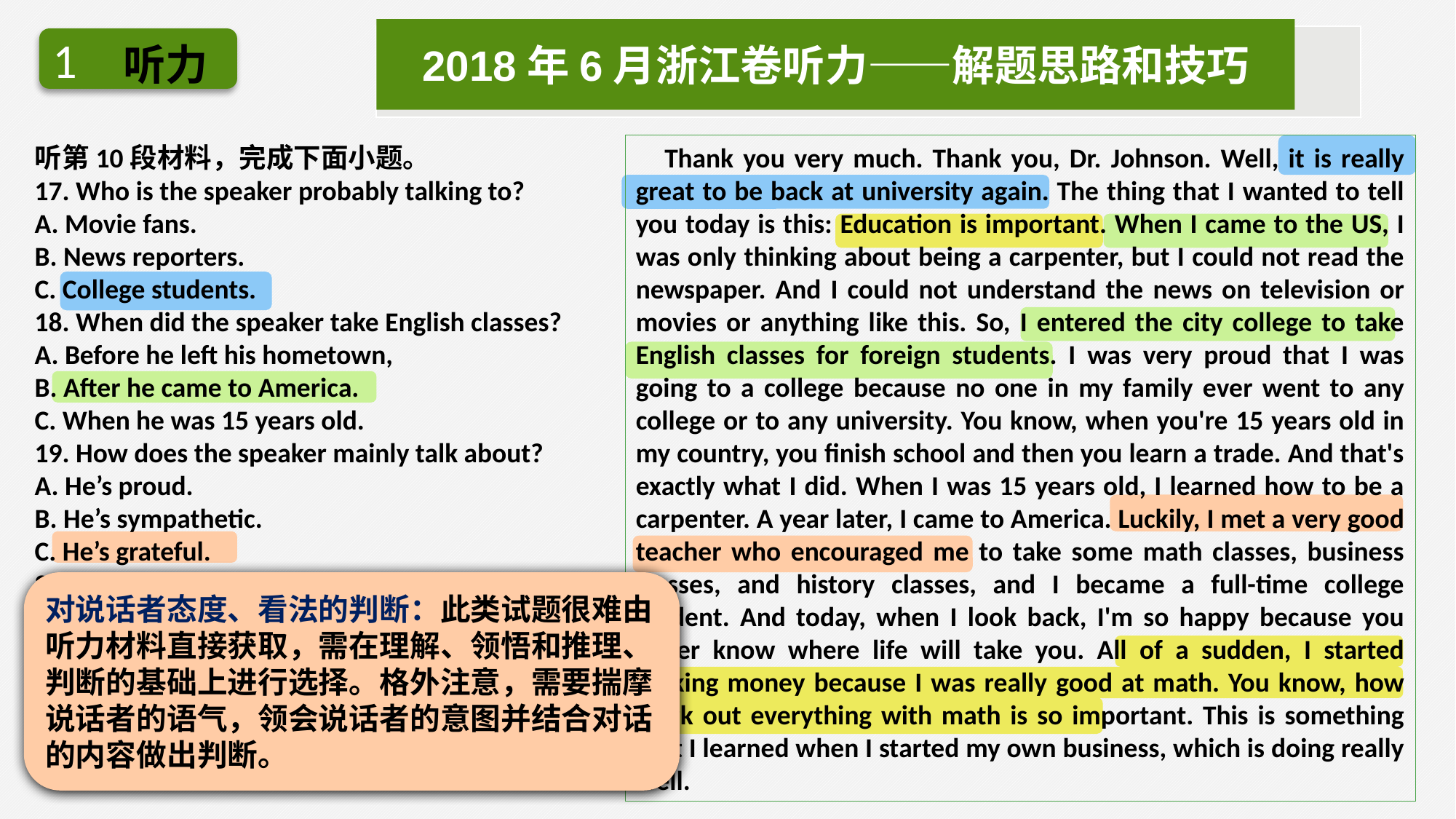

2018年6月浙江卷听力——解题思路和技巧

1
听力
听第10段材料，完成下面小题。
17. Who is the speaker probably talking to?
A. Movie fans.
B. News reporters.
C. College students.
18. When did the speaker take English classes?
A. Before he left his hometown,
B. After he came to America.
C. When he was 15 years old.
19. How does the speaker mainly talk about?
A. He’s proud.
B. He’s sympathetic.
C. He’s grateful.
20. What does the speaker mainly talk about?
A. How education shaped his life.
B. How his language skills improved.
C. How he managed his business well.
【答案】17. C    18. B    19. C    20. A

   Thank you very much. Thank you, Dr. Johnson. Well, it is really great to be back at university again. The thing that I wanted to tell you today is this: Education is important. When I came to the US, I was only thinking about being a carpenter, but I could not read the newspaper. And I could not understand the news on television or movies or anything like this. So, I entered the city college to take English classes for foreign students. I was very proud that I was going to a college because no one in my family ever went to any college or to any university. You know, when you're 15 years old in my country, you finish school and then you learn a trade. And that's exactly what I did. When I was 15 years old, I learned how to be a carpenter. A year later, I came to America. Luckily, I met a very good teacher who encouraged me to take some math classes, business classes, and history classes, and I became a full-time college student. And today, when I look back, I'm so happy because you never know where life will take you. All of a sudden, I started making money because I was really good at math. You know, how work out everything with math is so important. This is something that I learned when I started my own business, which is doing really well.

对说话者态度、看法的判断：此类试题很难由听力材料直接获取，需在理解、领悟和推理、判断的基础上进行选择。格外注意，需要揣摩说话者的语气，领会说话者的意图并结合对话的内容做出判断。